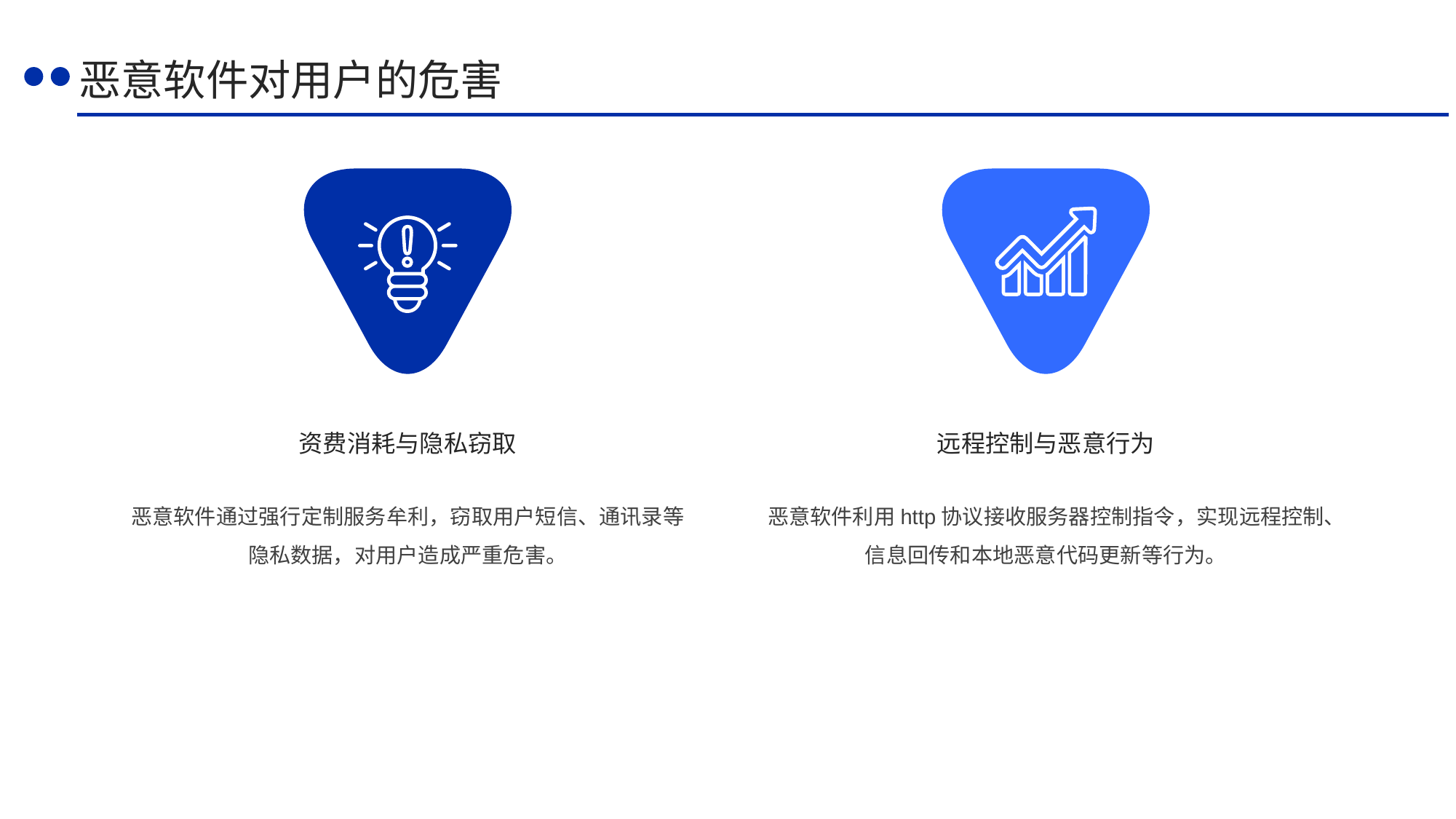

恶意软件对用户的危害

资费消耗与隐私窃取
远程控制与恶意行为
恶意软件通过强行定制服务牟利，窃取用户短信、通讯录等隐私数据，对用户造成严重危害。
恶意软件利用http协议接收服务器控制指令，实现远程控制、信息回传和本地恶意代码更新等行为。